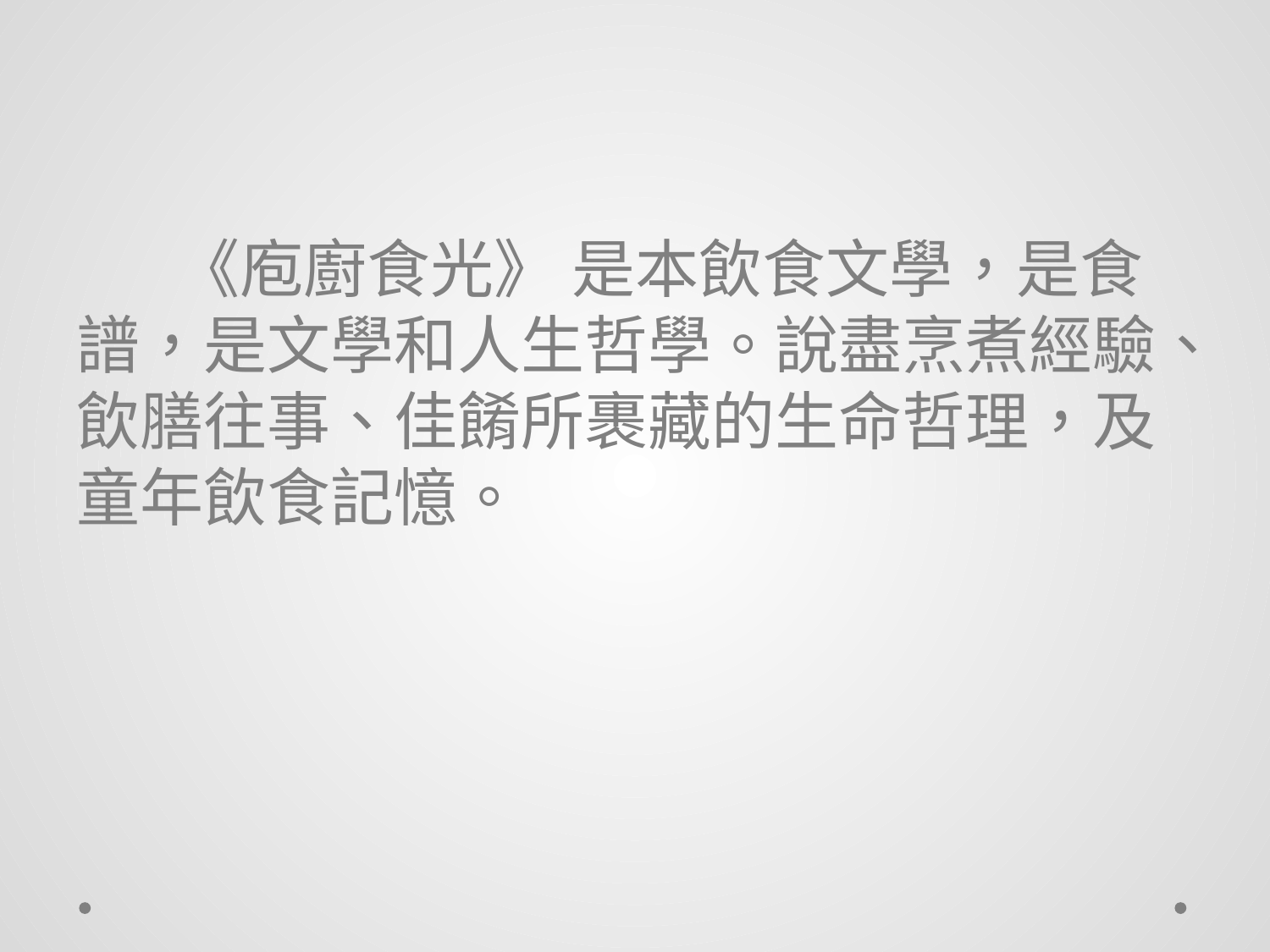

#
      《庖廚食光》 是本飲食文學，是食譜，是文學和人生哲學。說盡烹煮經驗、飲膳往事、佳餚所裹藏的生命哲理，及童年飲食記憶。